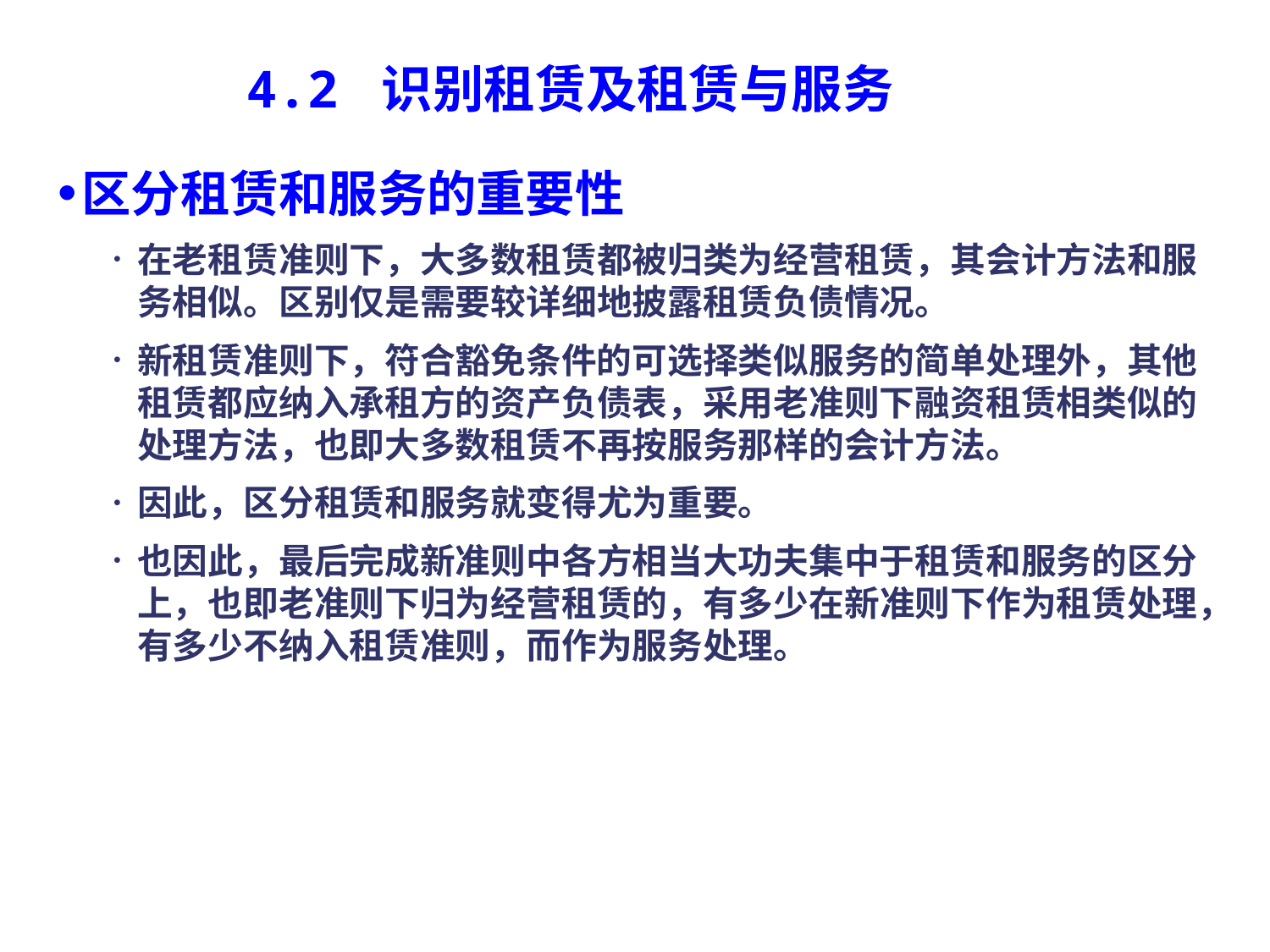

# 4.2 识别租赁及租赁与服务
区分租赁和服务的重要性
在老租赁准则下，大多数租赁都被归类为经营租赁，其会计方法和服务相似。区别仅是需要较详细地披露租赁负债情况。
新租赁准则下，符合豁免条件的可选择类似服务的简单处理外，其他租赁都应纳入承租方的资产负债表，采用老准则下融资租赁相类似的处理方法，也即大多数租赁不再按服务那样的会计方法。
因此，区分租赁和服务就变得尤为重要。
也因此，最后完成新准则中各方相当大功夫集中于租赁和服务的区分上，也即老准则下归为经营租赁的，有多少在新准则下作为租赁处理，有多少不纳入租赁准则，而作为服务处理。
74